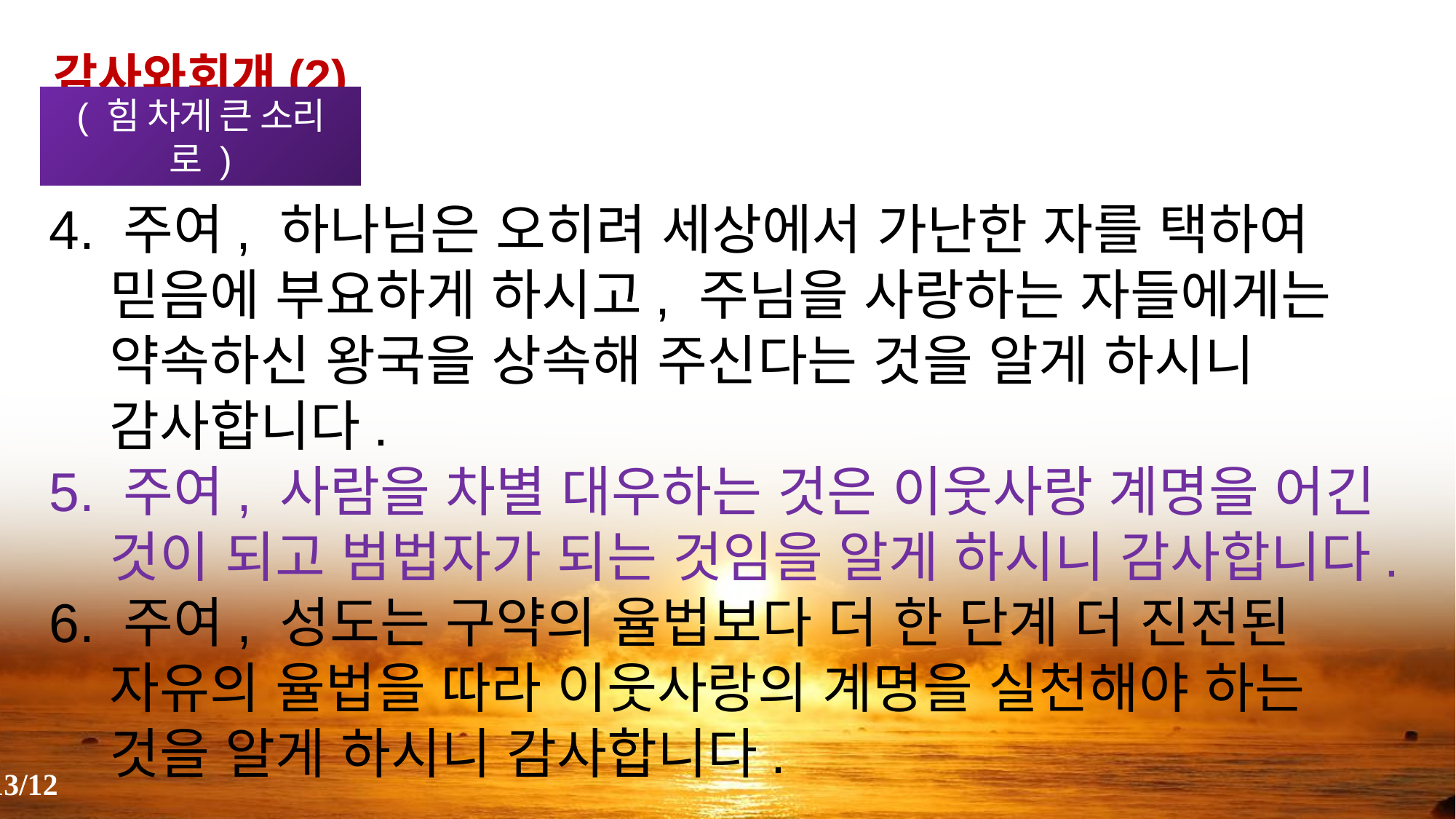

감사와회개(2)

( 힘 차게 큰 소리로 )
4. 주여, 하나님은 오히려 세상에서 가난한 자를 택하여 믿음에 부요하게 하시고, 주님을 사랑하는 자들에게는 약속하신 왕국을 상속해 주신다는 것을 알게 하시니 감사합니다.
5. 주여, 사람을 차별 대우하는 것은 이웃사랑 계명을 어긴 것이 되고 범법자가 되는 것임을 알게 하시니 감사합니다.
6. 주여, 성도는 구약의 율법보다 더 한 단계 더 진전된 자유의 율법을 따라 이웃사랑의 계명을 실천해야 하는 것을 알게 하시니 감사합니다.